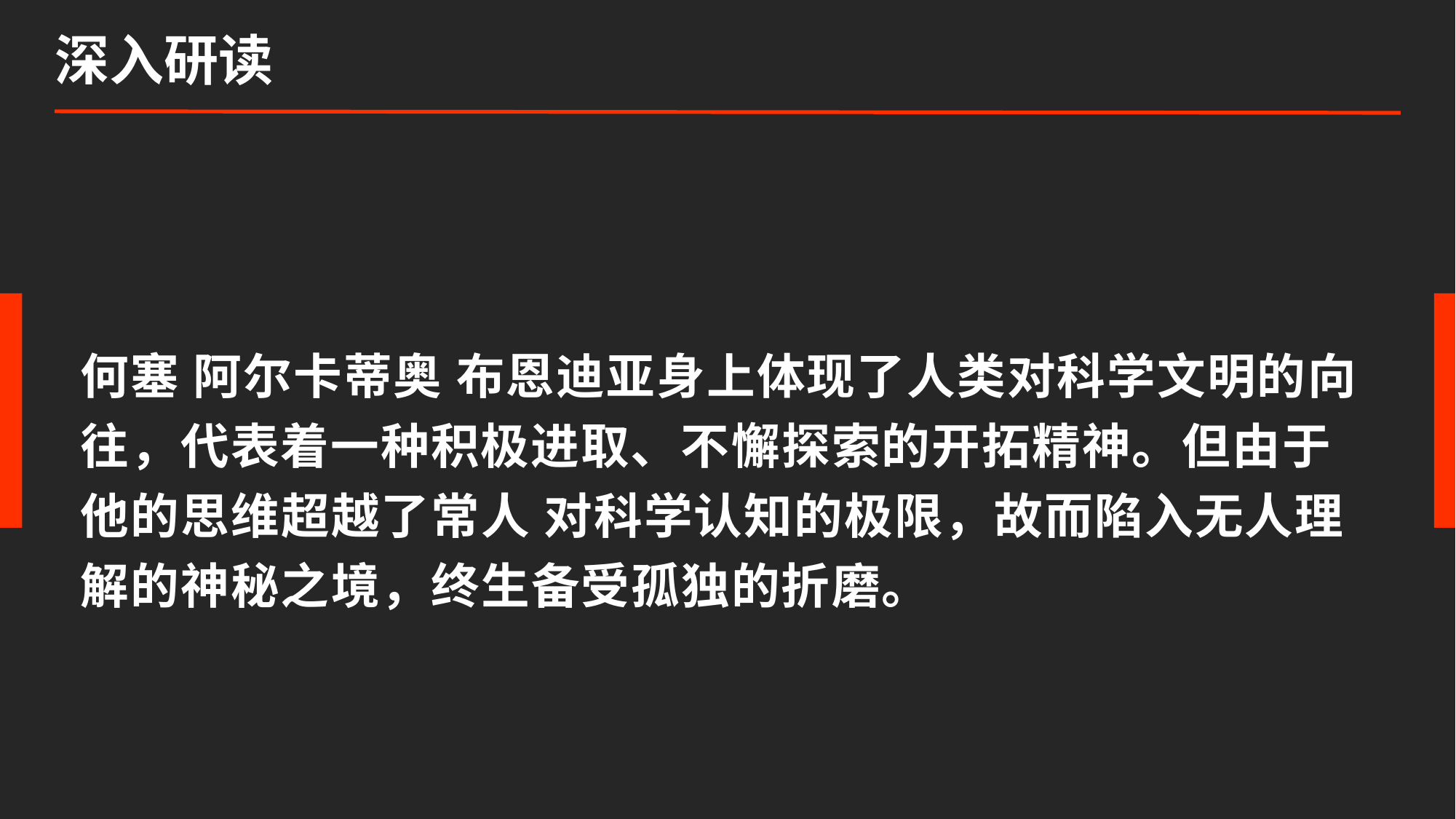

深入研读
何塞 阿尔卡蒂奥 布恩迪亚身上体现了人类对科学文明的向往，代表着一种积极进取、不懈探索的开拓精神。但由于他的思维超越了常人 对科学认知的极限，故而陷入无人理解的神秘之境，终生备受孤独的折磨。